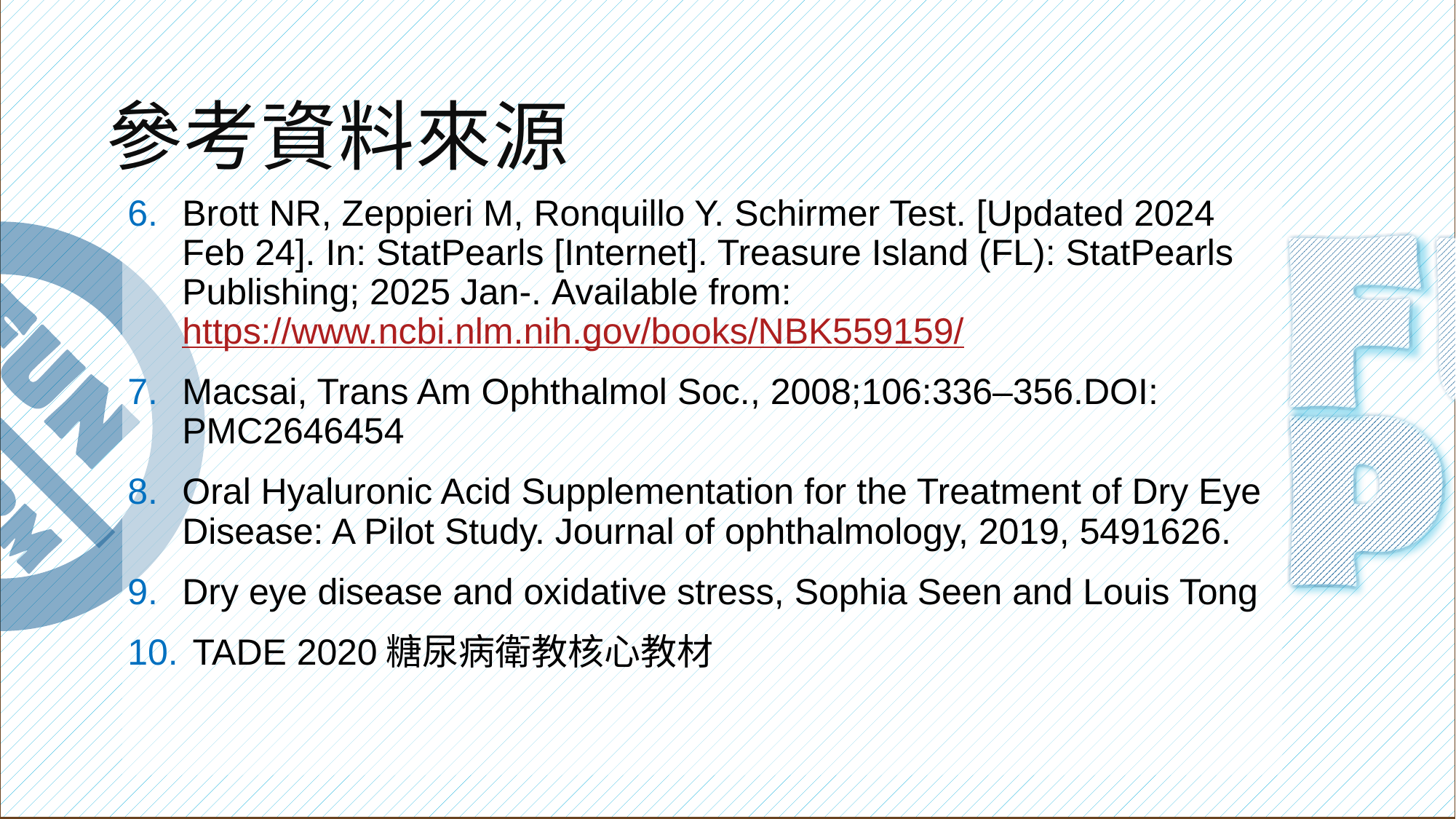

參考資料來源
Brott NR, Zeppieri M, Ronquillo Y. Schirmer Test. [Updated 2024 Feb 24]. In: StatPearls [Internet]. Treasure Island (FL): StatPearls Publishing; 2025 Jan-. Available from: https://www.ncbi.nlm.nih.gov/books/NBK559159/
Macsai, Trans Am Ophthalmol Soc., 2008;106:336–356.DOI: PMC2646454
Oral Hyaluronic Acid Supplementation for the Treatment of Dry Eye Disease: A Pilot Study. Journal of ophthalmology, 2019, 5491626.
Dry eye disease and oxidative stress, Sophia Seen and Louis Tong
 TADE 2020糖尿病衛教核心教材